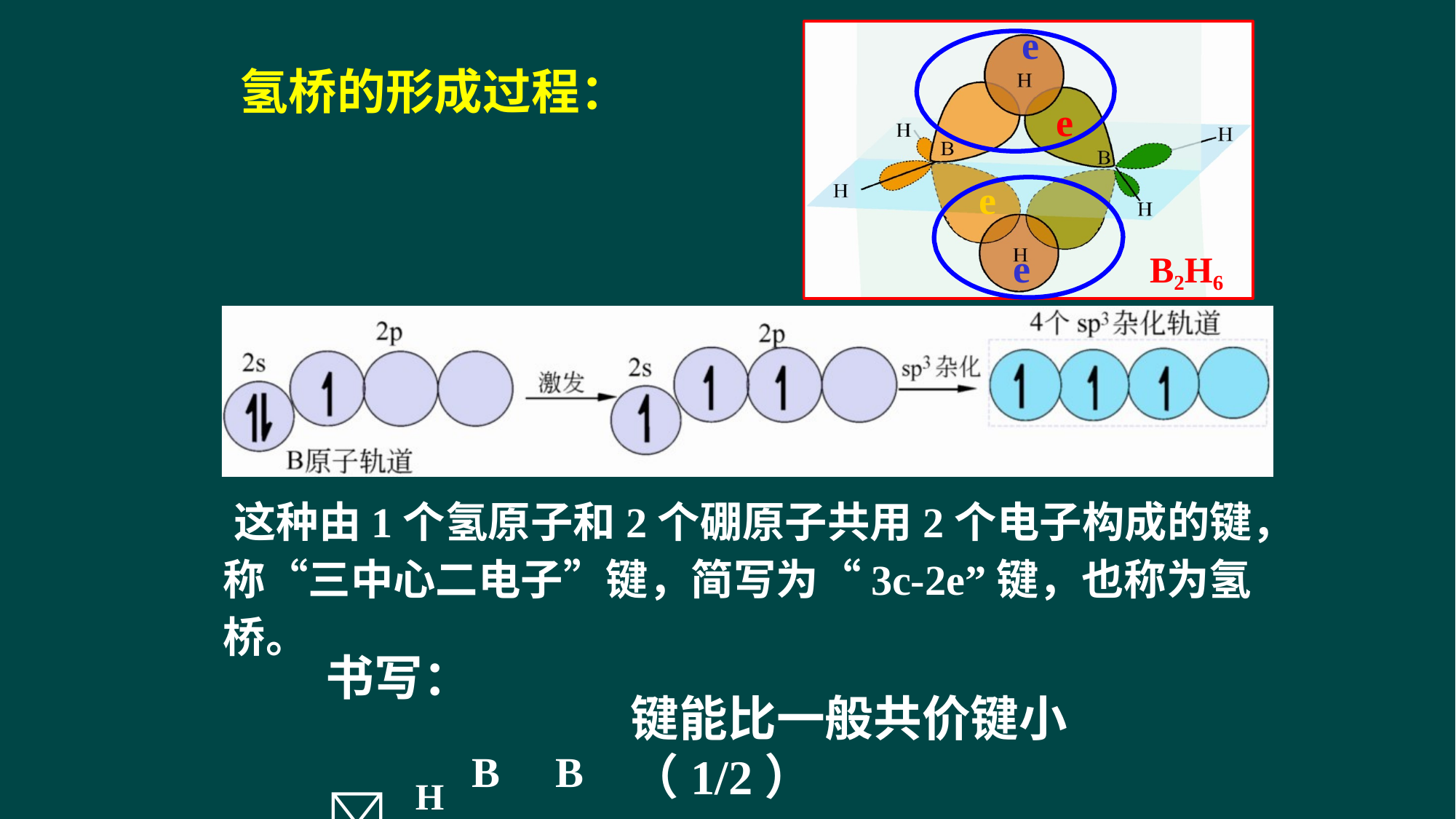

e

氢桥的形成过程：
e
e

e
B2H6

这种由1个氢原子和2个硼原子共用2个电子构成的键，称“三中心二电子”键，简写为“3c-2e”键，也称为氢桥。
书写：	∩H
键能比一般共价键小（1/2）
B	B